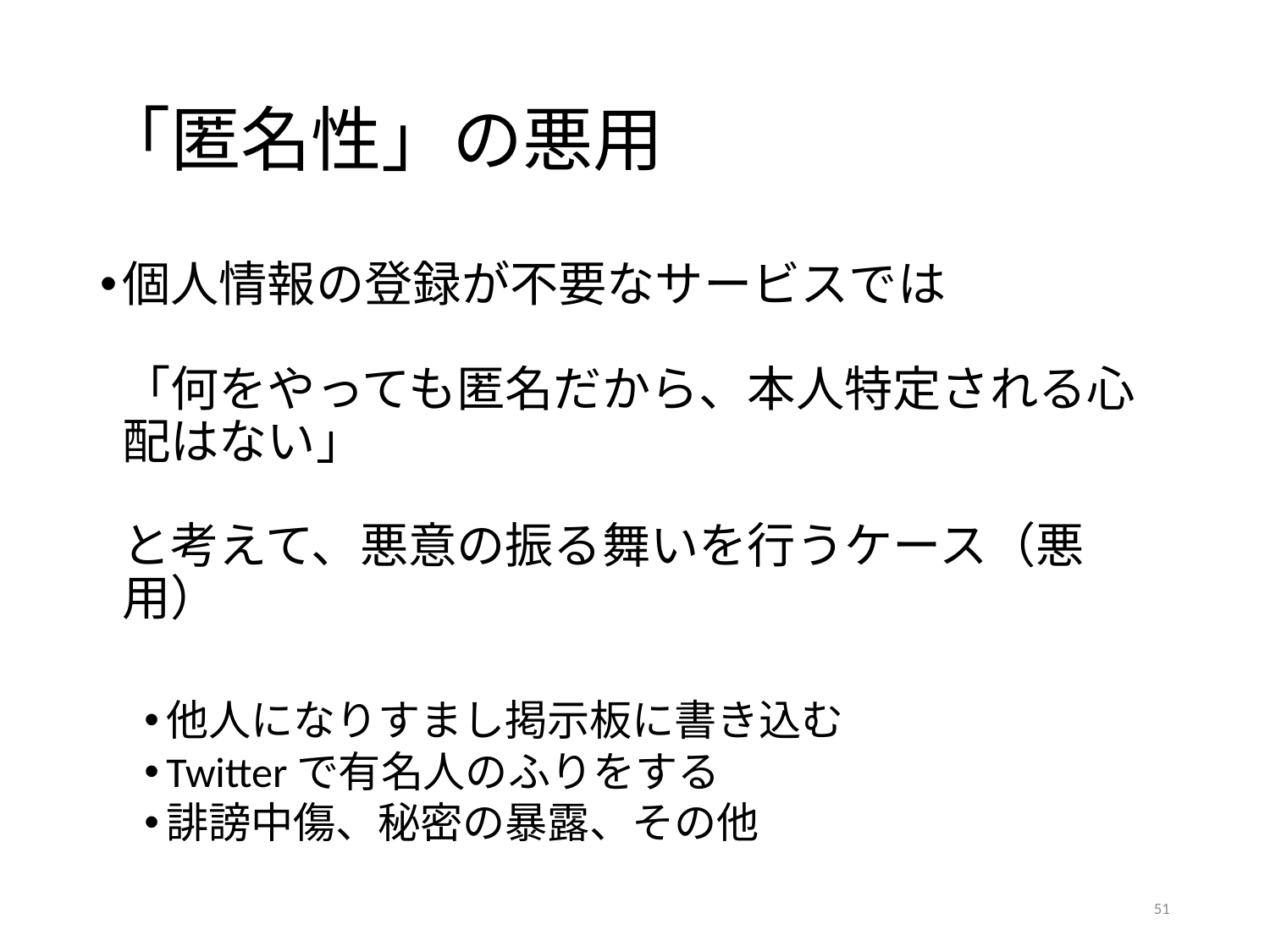

# 「匿名性」の悪用
個人情報の登録が不要なサービスでは
「何をやっても匿名だから、本人特定される心配はない」
と考えて、悪意の振る舞いを行うケース（悪用）

他人になりすまし掲示板に書き込む
Twitterで有名人のふりをする
誹謗中傷、秘密の暴露、その他
51